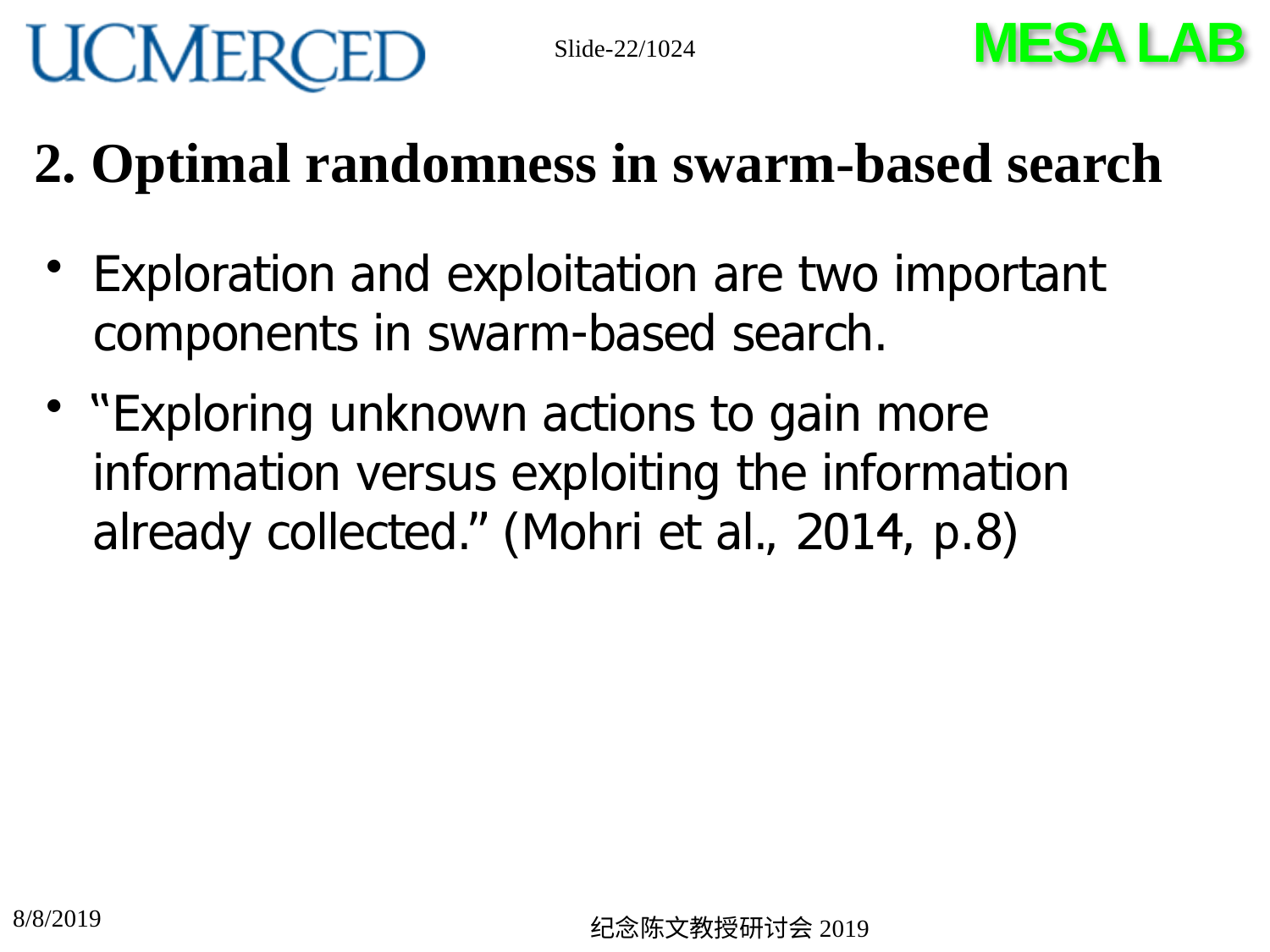

Slide-22/1024
# 2. Optimal randomness in swarm-based search
Exploration and exploitation are two important components in swarm-based search.
“Exploring unknown actions to gain more information versus exploiting the information already collected.” (Mohri et al., 2014, p.8)
8/8/2019
纪念陈文教授研讨会2019